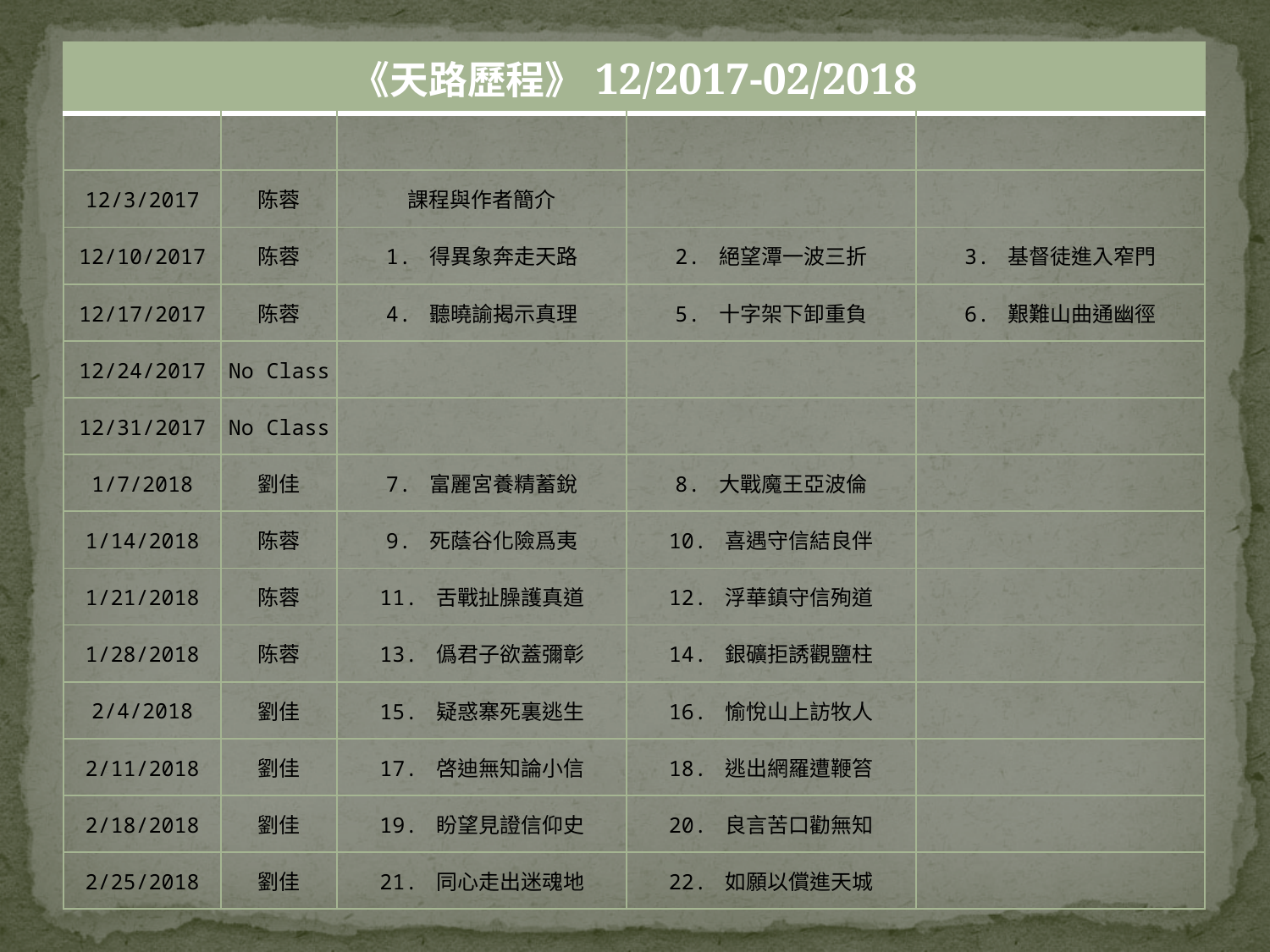

| 《天路歷程》12/2017-02/2018 |  |  |  |  |
| --- | --- | --- | --- | --- |
|  |  |  |  |  |
| 12/3/2017 | 陈蓉 | 課程與作者簡介 |  |  |
| 12/10/2017 | 陈蓉 | 1. 得異象奔走天路 | 2. 絕望潭一波三折 | 3. 基督徒進入窄門 |
| 12/17/2017 | 陈蓉 | 4. 聽曉諭揭示真理 | 5. 十字架下卸重負 | 6. 艱難山曲通幽徑 |
| 12/24/2017 | No Class |  |  |  |
| 12/31/2017 | No Class |  |  |  |
| 1/7/2018 | 劉佳 | 7. 富麗宮養精蓄銳 | 8. 大戰魔王亞波倫 |  |
| 1/14/2018 | 陈蓉 | 9. 死蔭谷化險爲夷 | 10. 喜遇守信結良伴 |  |
| 1/21/2018 | 陈蓉 | 11. 舌戰扯臊護真道 | 12. 浮華鎮守信殉道 |  |
| 1/28/2018 | 陈蓉 | 13. 僞君子欲蓋彌彰 | 14. 銀礦拒誘觀鹽柱 |  |
| 2/4/2018 | 劉佳 | 15. 疑惑寨死裏逃生 | 16. 愉悅山上訪牧人 |  |
| 2/11/2018 | 劉佳 | 17. 啓迪無知論小信 | 18. 逃出網羅遭鞭笞 |  |
| 2/18/2018 | 劉佳 | 19. 盼望見證信仰史 | 20. 良言苦口勸無知 |  |
| 2/25/2018 | 劉佳 | 21. 同心走出迷魂地 | 22. 如願以償進天城 |  |